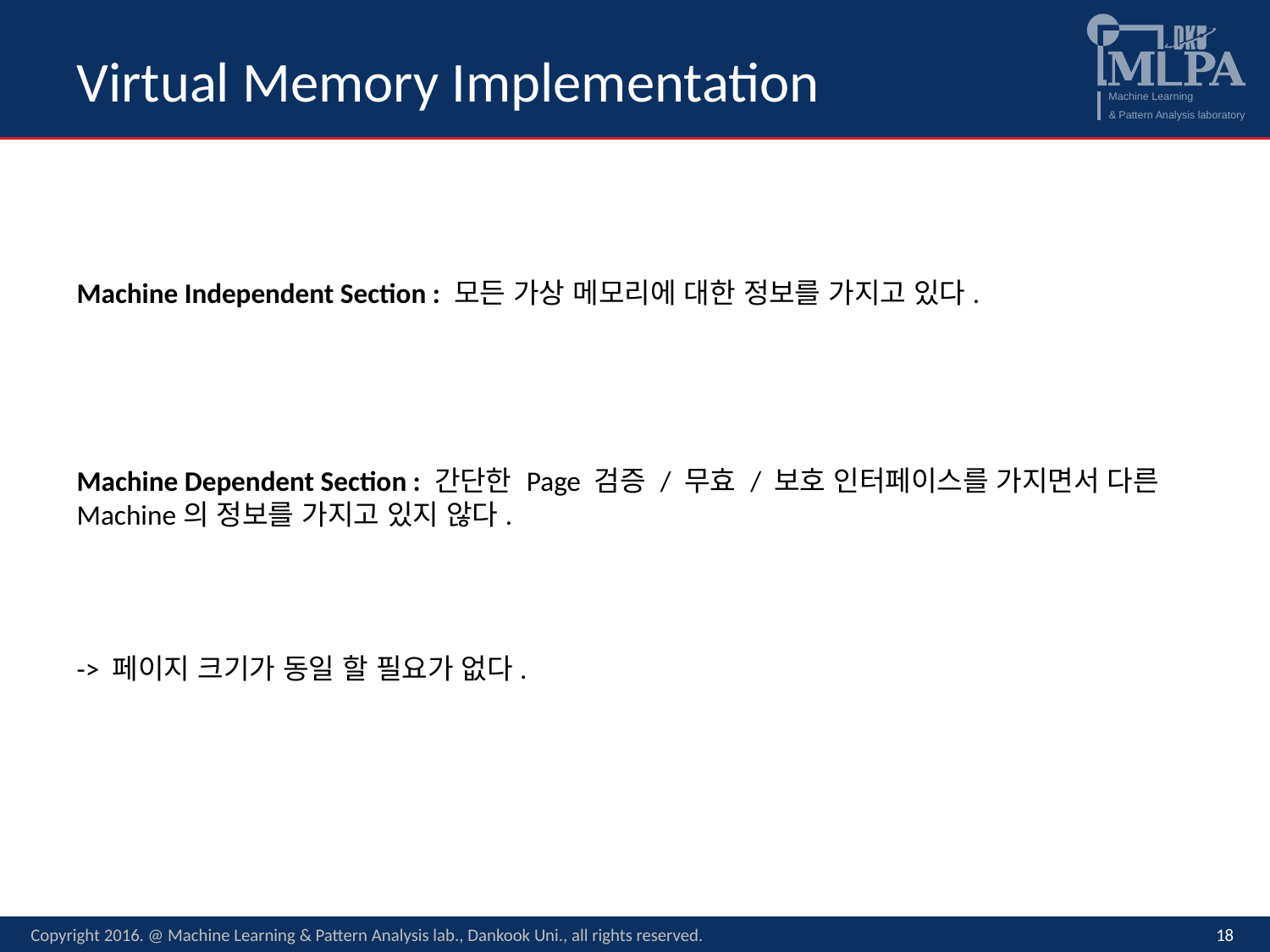

# Virtual Memory Implementation

Machine Independent Section : 모든 가상 메모리에 대한 정보를 가지고 있다.

Machine Dependent Section : 간단한 Page 검증 / 무효 / 보호 인터페이스를 가지면서 다른 Machine의 정보를 가지고 있지 않다.

-> 페이지 크기가 동일 할 필요가 없다.
Copyright 2016. @ Machine Learning & Pattern Analysis lab., Dankook Uni., all rights reserved.
18